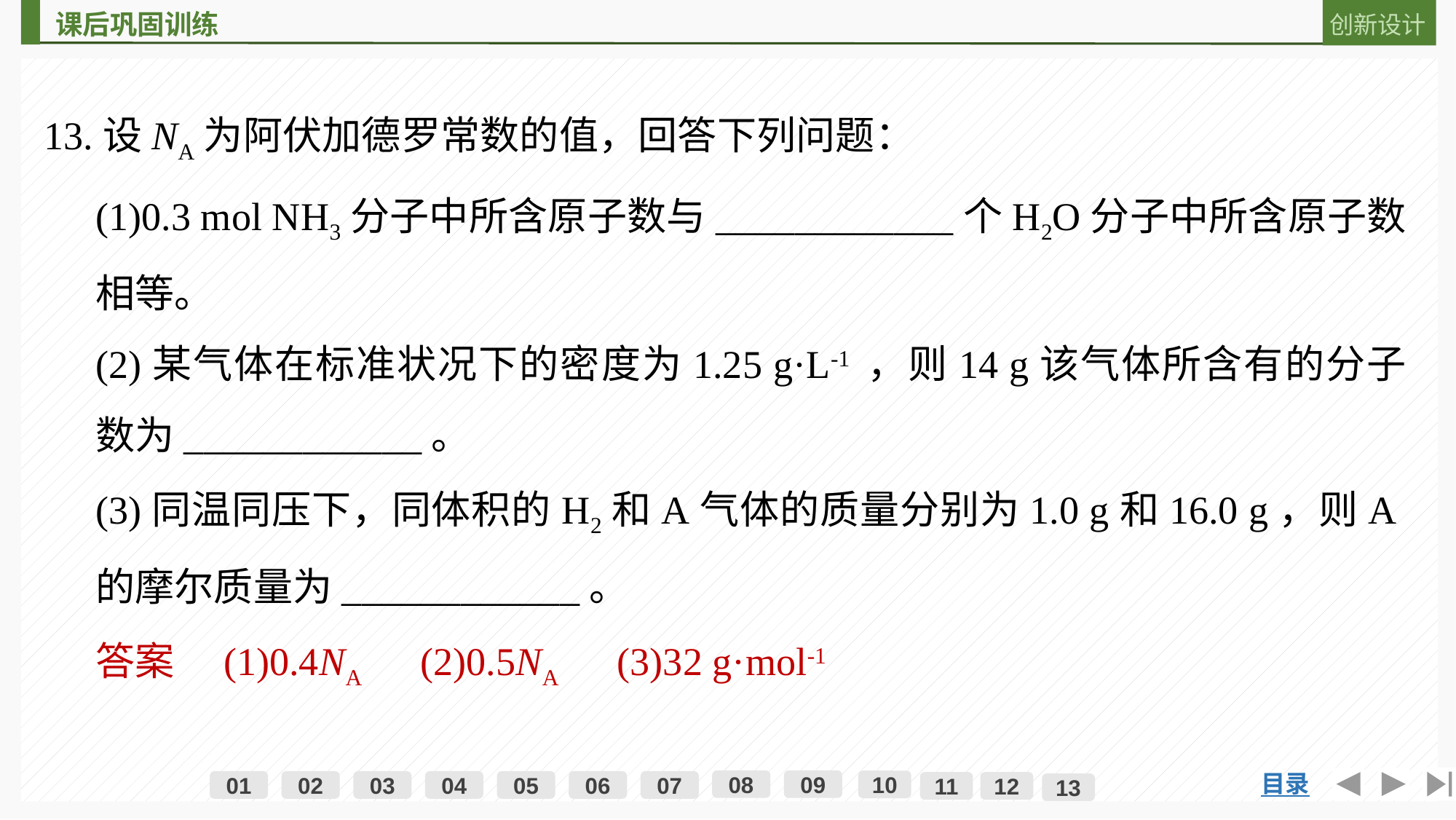

13.设NA为阿伏加德罗常数的值，回答下列问题：
(1)0.3 mol NH3分子中所含原子数与____________个H2O分子中所含原子数相等。
(2)某气体在标准状况下的密度为1.25 g·L-1 ，则14 g该气体所含有的分子数为____________。
(3)同温同压下，同体积的H2和A气体的质量分别为1.0 g和16.0 g，则A的摩尔质量为____________。
答案　(1)0.4NA　(2)0.5NA　(3)32 g·mol-1